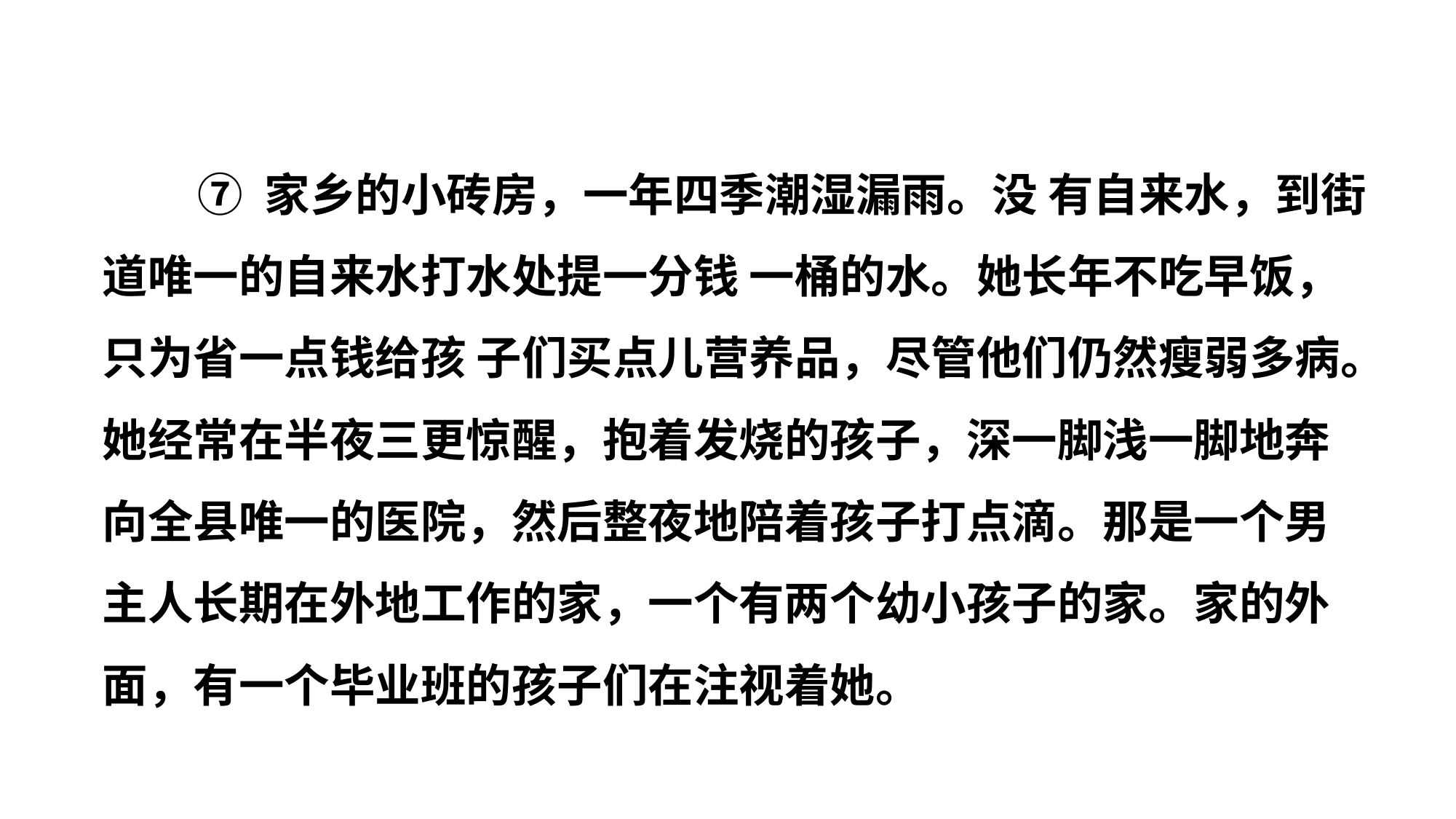

⑦ 家乡的小砖房，一年四季潮湿漏雨。没 有自来水，到街道唯一的自来水打水处提一分钱 一桶的水。她长年不吃早饭，只为省一点钱给孩 子们买点儿营养品，尽管他们仍然瘦弱多病。她经常在半夜三更惊醒，抱着发烧的孩子，深一脚浅一脚地奔向全县唯一的医院，然后整夜地陪着孩子打点滴。那是一个男主人长期在外地工作的家，一个有两个幼小孩子的家。家的外面，有一个毕业班的孩子们在注视着她。